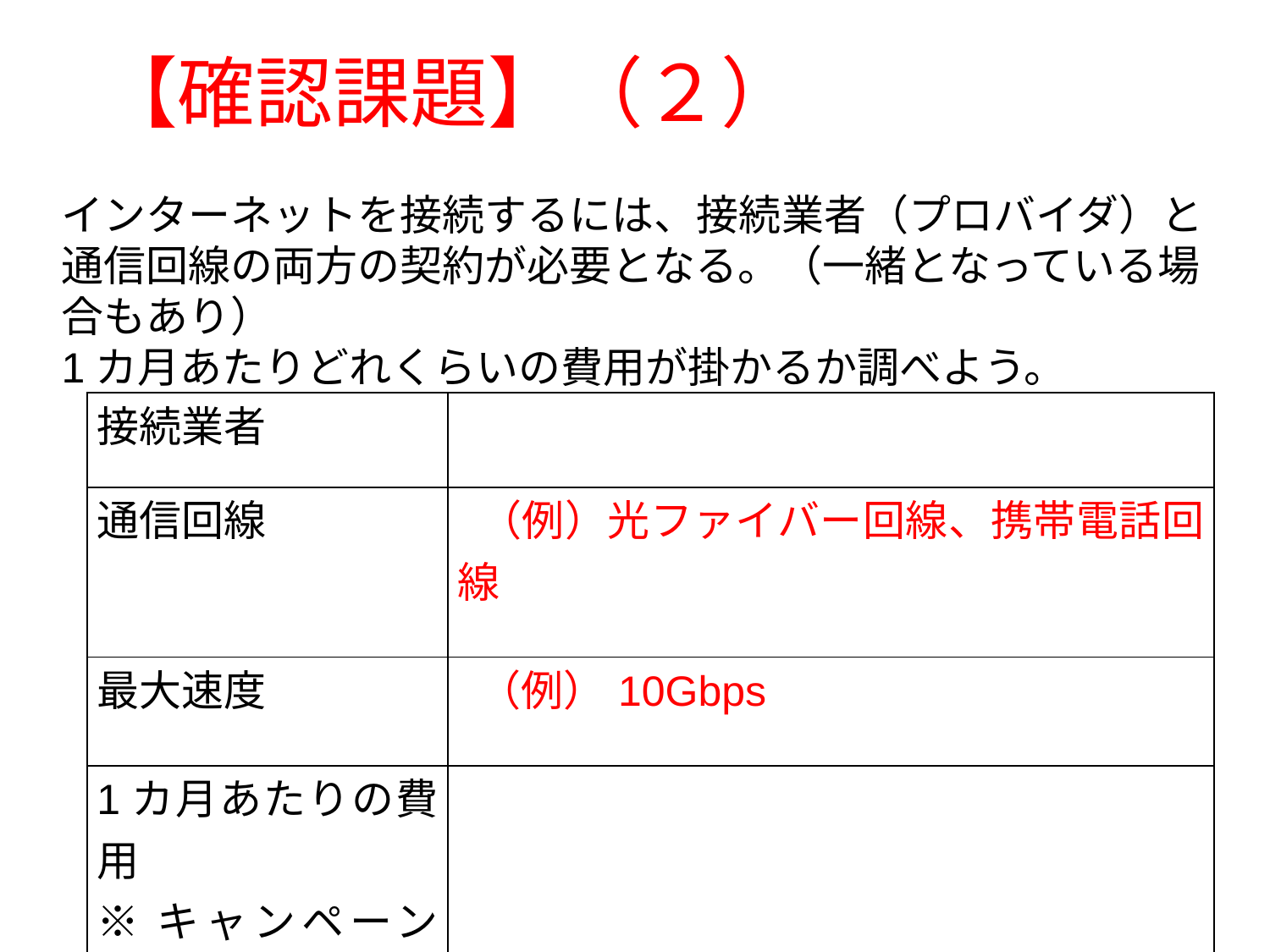

# 【確認課題】（２）
インターネットを接続するには、接続業者（プロバイダ）と通信回線の両方の契約が必要となる。（一緒となっている場合もあり）
1カ月あたりどれくらいの費用が掛かるか調べよう。
| 接続業者 |  |
| --- | --- |
| 通信回線 | （例）光ファイバー回線、携帯電話回線 |
| 最大速度 | （例）10Gbps |
| 1カ月あたりの費用 ※キャンペーン除く |  |